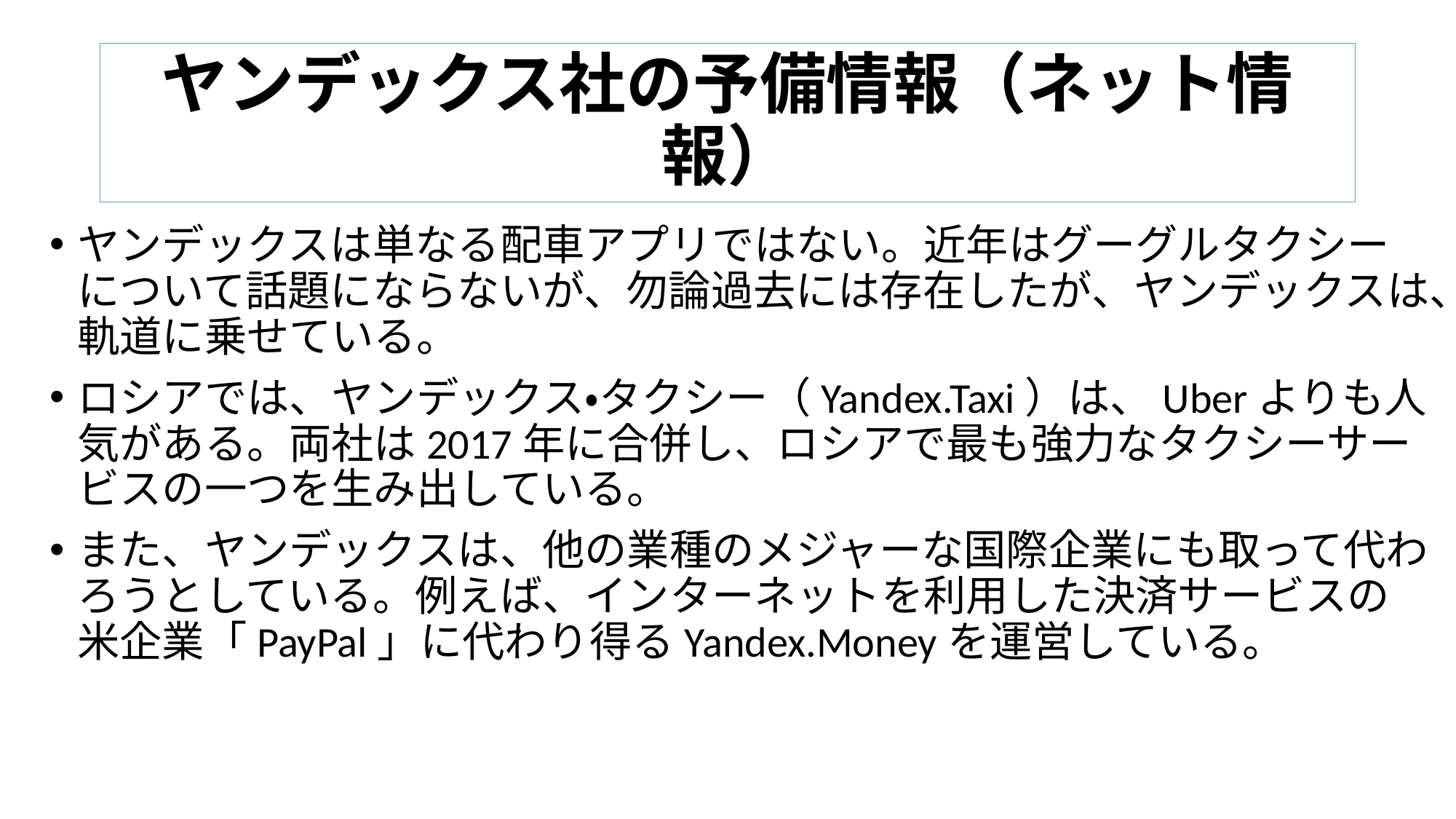

# ヤンデックス社の予備情報（ネット情報）
ヤンデックスは単なる配車アプリではない。近年はグーグルタクシーについて話題にならないが、勿論過去には存在したが、ヤンデックスは、軌道に乗せている。
ロシアでは、ヤンデックス・タクシー（Yandex.Taxi）は、Uberよりも人気がある。両社は2017年に合併し、ロシアで最も強力なタクシーサービスの一つを生み出している。
また、ヤンデックスは、他の業種のメジャーな国際企業にも取って代わろうとしている。例えば、インターネットを利用した決済サービスの米企業「PayPal」に代わり得るYandex.Moneyを運営している。